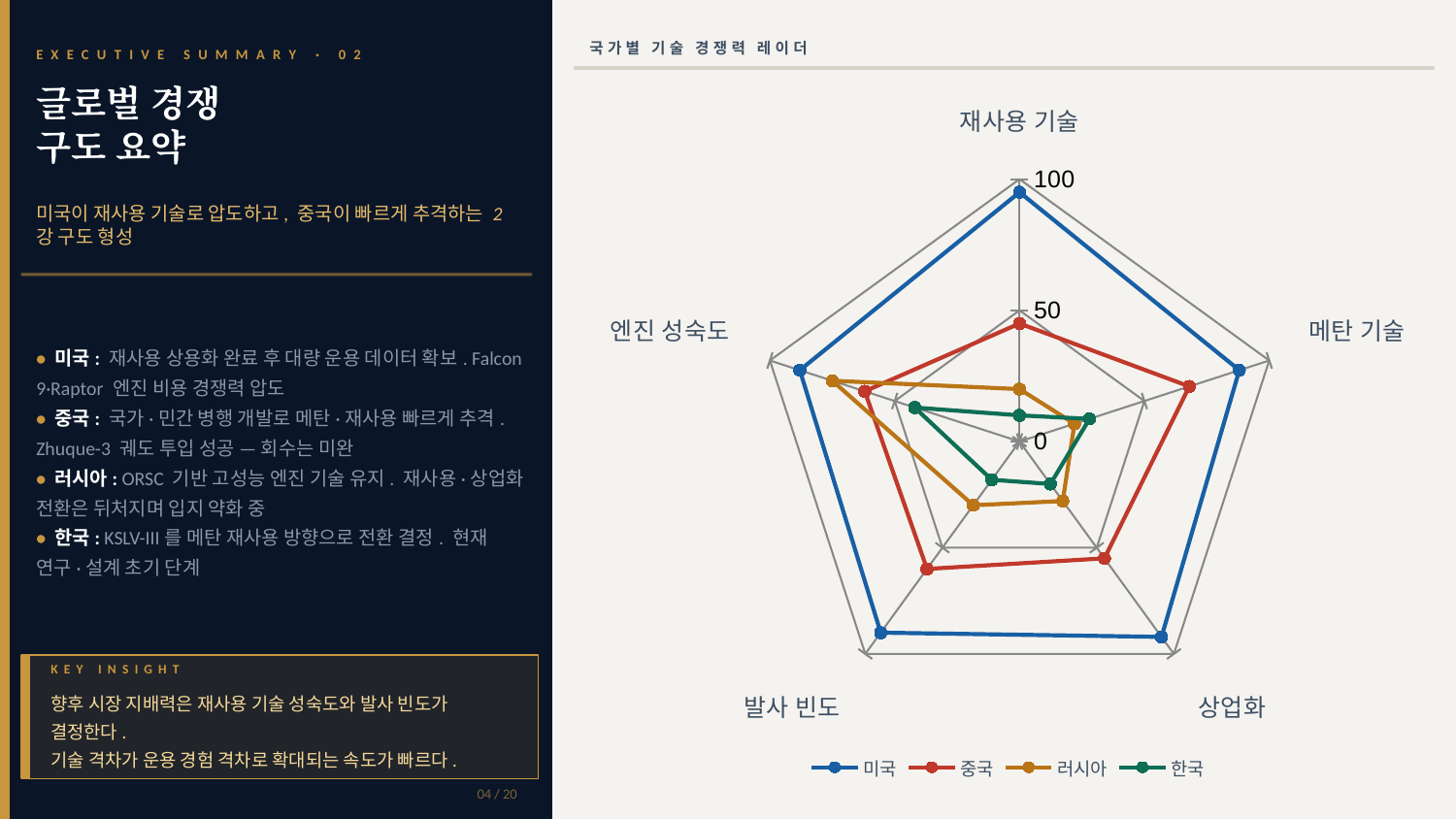

국가별 기술 경쟁력 레이더
EXECUTIVE SUMMARY · 02

글로벌 경쟁
구도 요약

### Chart

| Category | 미국 | 중국 | 러시아 | 한국 |
|---|---|---|---|---|
| 재사용 기술 | 95.0 | 45.0 | 20.0 | 10.0 |
| 메탄 기술 | 88.0 | 68.0 | 22.0 | 28.0 |
| 상업화 | 92.0 | 55.0 | 28.0 | 20.0 |
| 발사 빈도 | 90.0 | 60.0 | 30.0 | 18.0 |
| 엔진 성숙도 | 88.0 | 62.0 | 75.0 | 42.0 |
미국이 재사용 기술로 압도하고, 중국이 빠르게 추격하는 2강 구도 형성

• 미국: 재사용 상용화 완료 후 대량 운용 데이터 확보. Falcon 9·Raptor 엔진 비용 경쟁력 압도
• 중국: 국가·민간 병행 개발로 메탄·재사용 빠르게 추격. Zhuque-3 궤도 투입 성공 — 회수는 미완
• 러시아: ORSC 기반 고성능 엔진 기술 유지. 재사용·상업화 전환은 뒤처지며 입지 약화 중
• 한국: KSLV-III를 메탄 재사용 방향으로 전환 결정. 현재 연구·설계 초기 단계

KEY INSIGHT
향후 시장 지배력은 재사용 기술 성숙도와 발사 빈도가 결정한다.
기술 격차가 운용 경험 격차로 확대되는 속도가 빠르다.
04 / 20